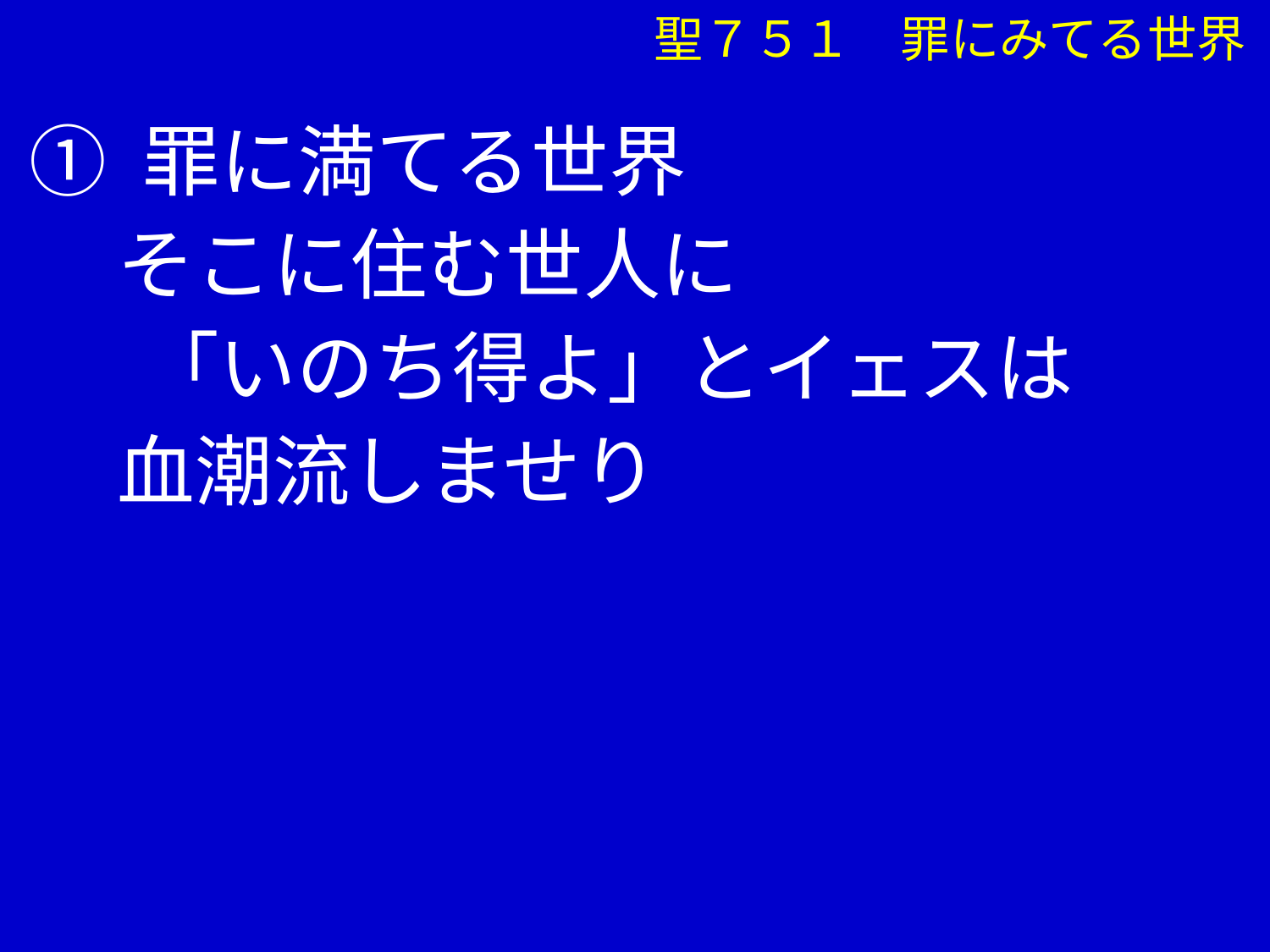

聖７５１　罪にみてる世界
① 罪に満てる世界
    そこに住む世人に
　  「いのち得よ」とイェスは
    血潮流しませり